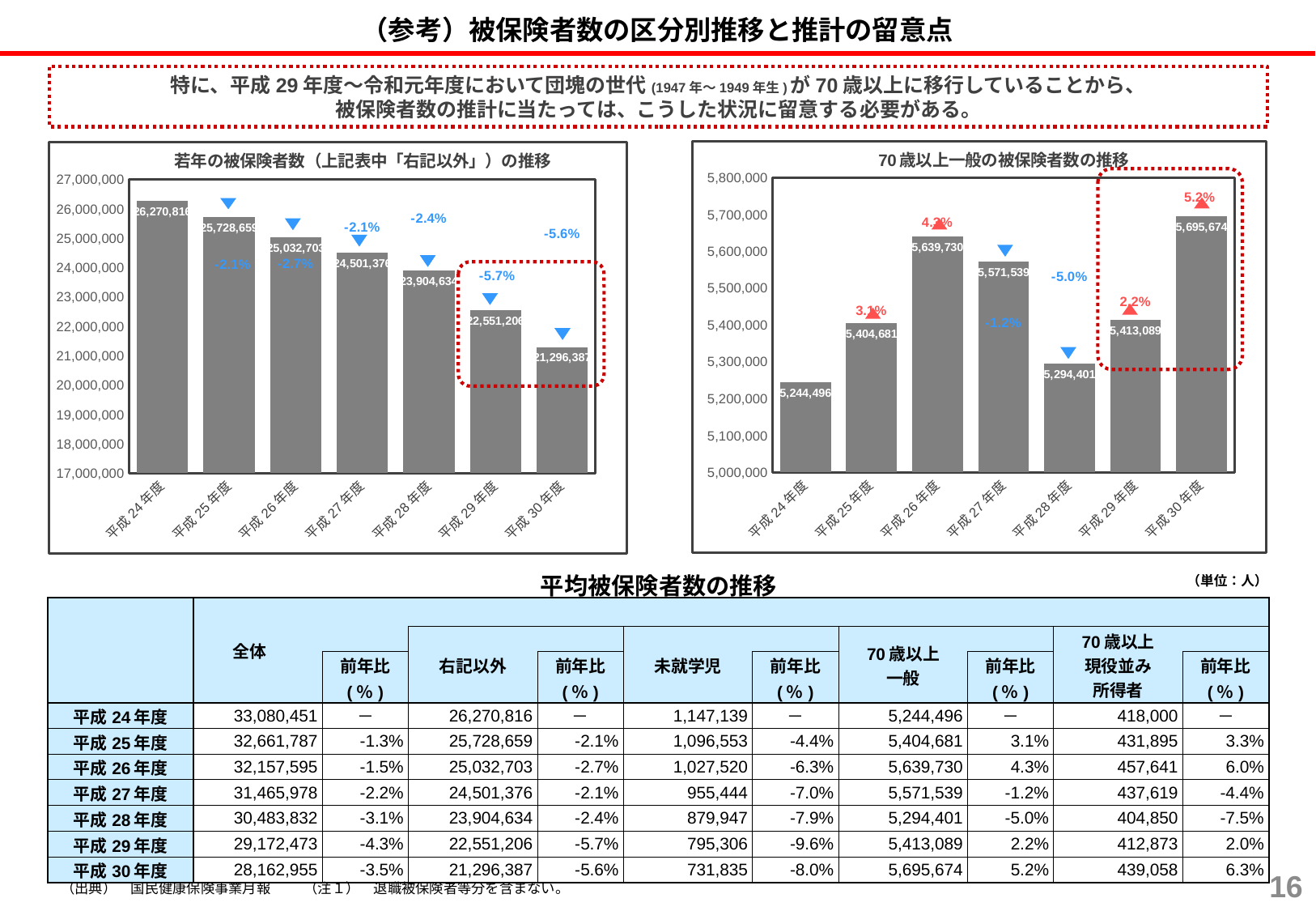

（参考）被保険者数の区分別推移と推計の留意点
特に、平成29年度～令和元年度において団塊の世代(1947年～1949年生)が70歳以上に移行していることから、
被保険者数の推計に当たっては、こうした状況に留意する必要がある。

### Chart

| Category | 70歳以上
一般 | 前年比 |
|---|---|---|
| 平成24年度 | 5244496.0 | 0.0 |
| 平成25年度 | 5404681.0 | 0.030543449742358453 |
| 平成26年度 | 5639730.0 | 0.04348989329805031 |
| 平成27年度 | 5571539.0 | -0.012091181670044526 |
| 平成28年度 | 5294401.0 | -0.04974173204208032 |
| 平成29年度 | 5413089.0 | 0.022417644602288345 |
| 平成30年度 | 5695674.0 | 0.05220401881439596 |

### Chart

| Category | 右記以外 | 前年比 |
|---|---|---|
| 平成24年度 | 26270816.0 | 0.0 |
| 平成25年度 | 25728659.0 | -0.020637234869293697 |
| 平成26年度 | 25032703.0 | -0.027049835749309747 |
| 平成27年度 | 24501376.0 | -0.021225314741280643 |
| 平成28年度 | 23904634.0 | -0.024355448445017913 |
| 平成29年度 | 22551206.0 | -0.05661780891520862 |
| 平成30年度 | 21296387.0 | -0.055643099530907625 |
平均被保険者数の推移
（単位：人）
|  | 全体 |  |  |  |  |  |  |  |  |  |
| --- | --- | --- | --- | --- | --- | --- | --- | --- | --- | --- |
|  |  |  | 右記以外 |  | 未就学児 |  | 70歳以上 一般 |  | 70歳以上 現役並み 所得者 |  |
|  |  | 前年比 |  | 前年比 |  | 前年比 |  | 前年比 |  | 前年比 |
|  |  | (％) |  | (％) |  | (％) |  | (％) |  | (％) |
| 平成24年度 | 33,080,451 | － | 26,270,816 | － | 1,147,139 | － | 5,244,496 | － | 418,000 | － |
| 平成25年度 | 32,661,787 | -1.3% | 25,728,659 | -2.1% | 1,096,553 | -4.4% | 5,404,681 | 3.1% | 431,895 | 3.3% |
| 平成26年度 | 32,157,595 | -1.5% | 25,032,703 | -2.7% | 1,027,520 | -6.3% | 5,639,730 | 4.3% | 457,641 | 6.0% |
| 平成27年度 | 31,465,978 | -2.2% | 24,501,376 | -2.1% | 955,444 | -7.0% | 5,571,539 | -1.2% | 437,619 | -4.4% |
| 平成28年度 | 30,483,832 | -3.1% | 23,904,634 | -2.4% | 879,947 | -7.9% | 5,294,401 | -5.0% | 404,850 | -7.5% |
| 平成29年度 | 29,172,473 | -4.3% | 22,551,206 | -5.7% | 795,306 | -9.6% | 5,413,089 | 2.2% | 412,873 | 2.0% |
| 平成30年度 | 28,162,955 | -3.5% | 21,296,387 | -5.6% | 731,835 | -8.0% | 5,695,674 | 5.2% | 439,058 | 6.3% |
16
（出典）　国民健康保険事業月報	（注１）　退職被保険者等分を含まない。